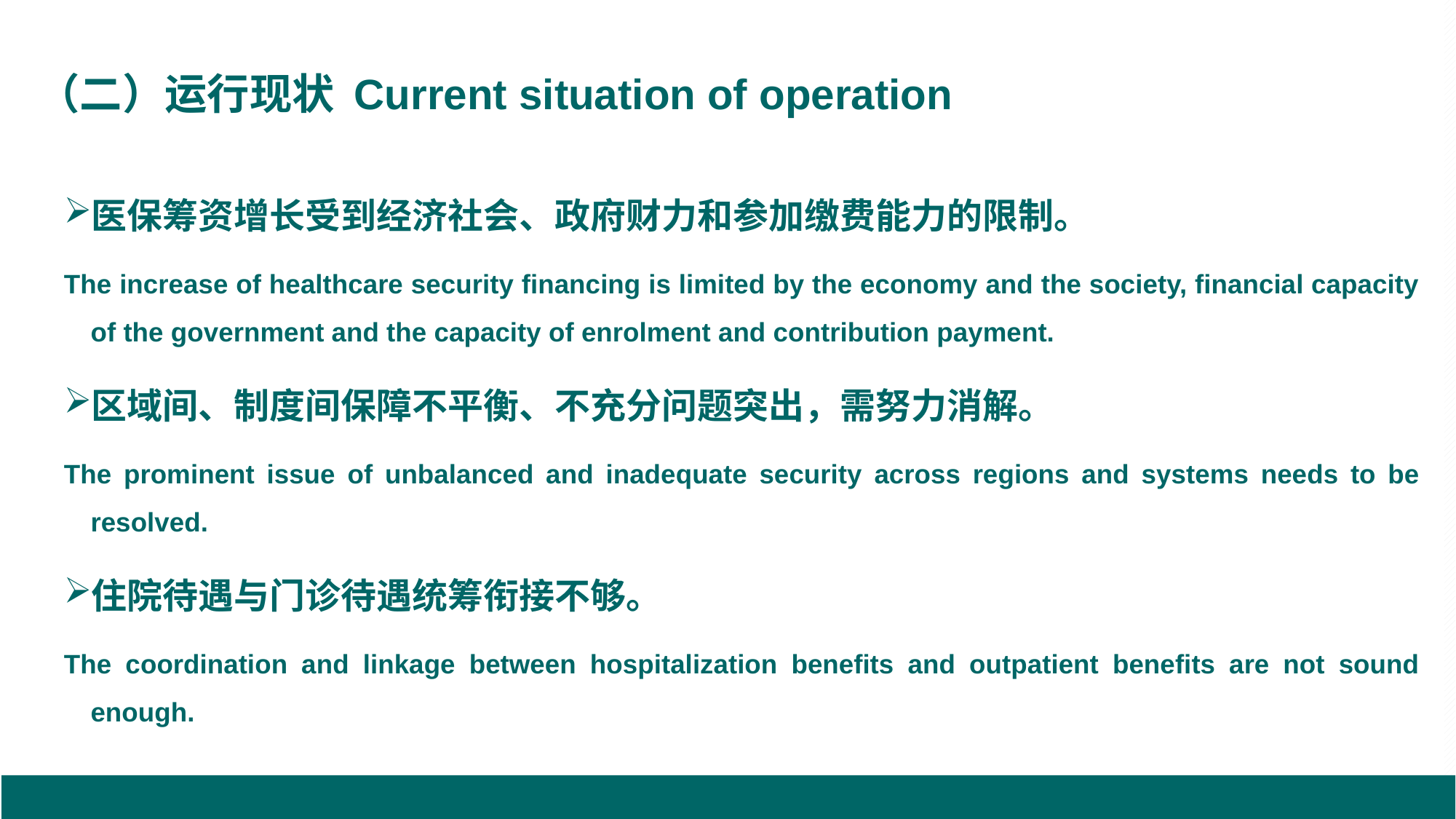

（二）运行现状 Current situation of operation
医保筹资增长受到经济社会、政府财力和参加缴费能力的限制。
The increase of healthcare security financing is limited by the economy and the society, financial capacity of the government and the capacity of enrolment and contribution payment.
区域间、制度间保障不平衡、不充分问题突出，需努力消解。
The prominent issue of unbalanced and inadequate security across regions and systems needs to be resolved.
住院待遇与门诊待遇统筹衔接不够。
The coordination and linkage between hospitalization benefits and outpatient benefits are not sound enough.